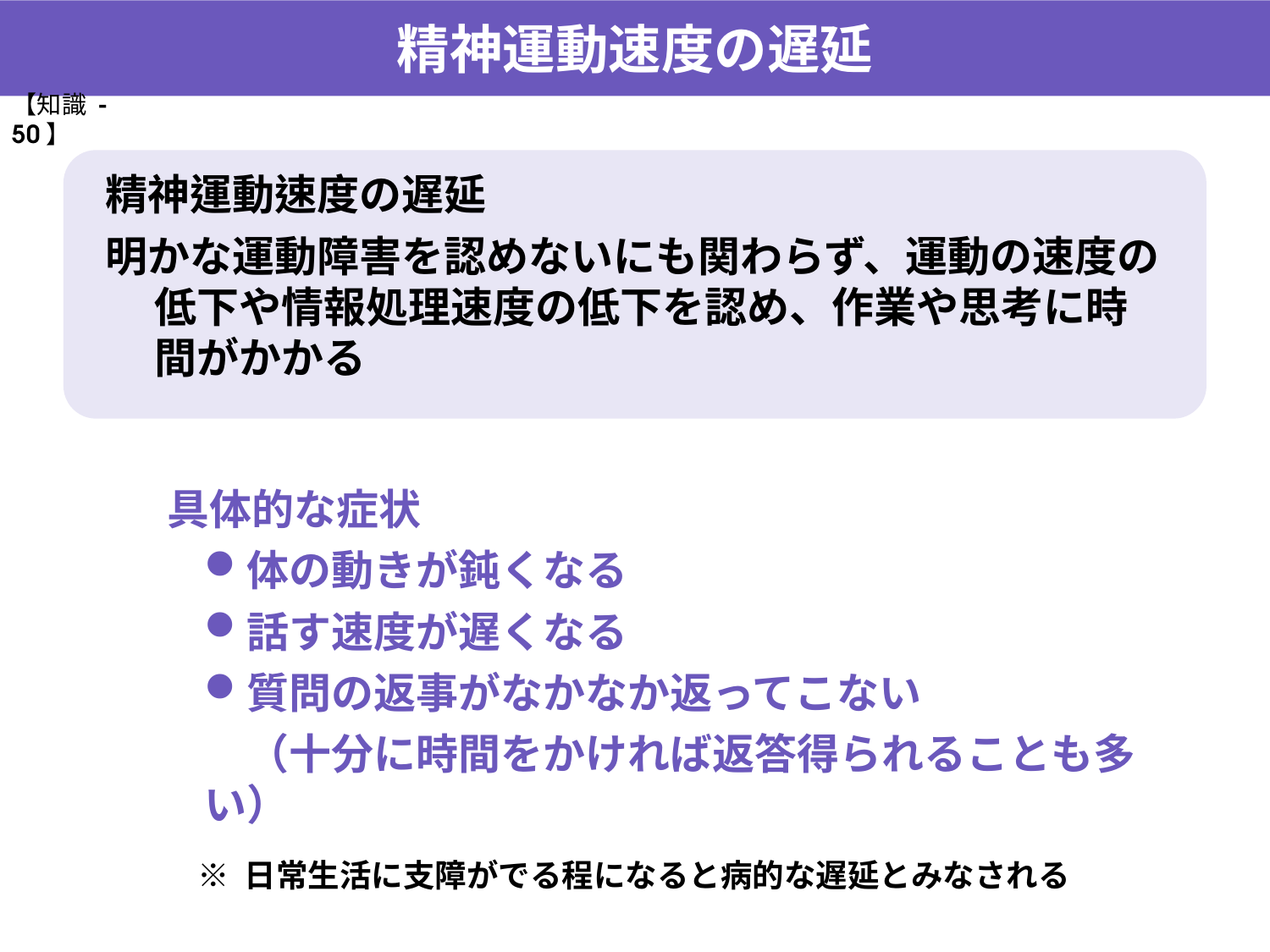

精神運動速度の遅延
【知識 -50】

精神運動速度の遅延
明かな運動障害を認めないにも関わらず、運動の速度の低下や情報処理速度の低下を認め、作業や思考に時間がかかる
具体的な症状
体の動きが鈍くなる
話す速度が遅くなる
質問の返事がなかなか返ってこない
　（十分に時間をかければ返答得られることも多い）

※ 日常生活に支障がでる程になると病的な遅延とみなされる